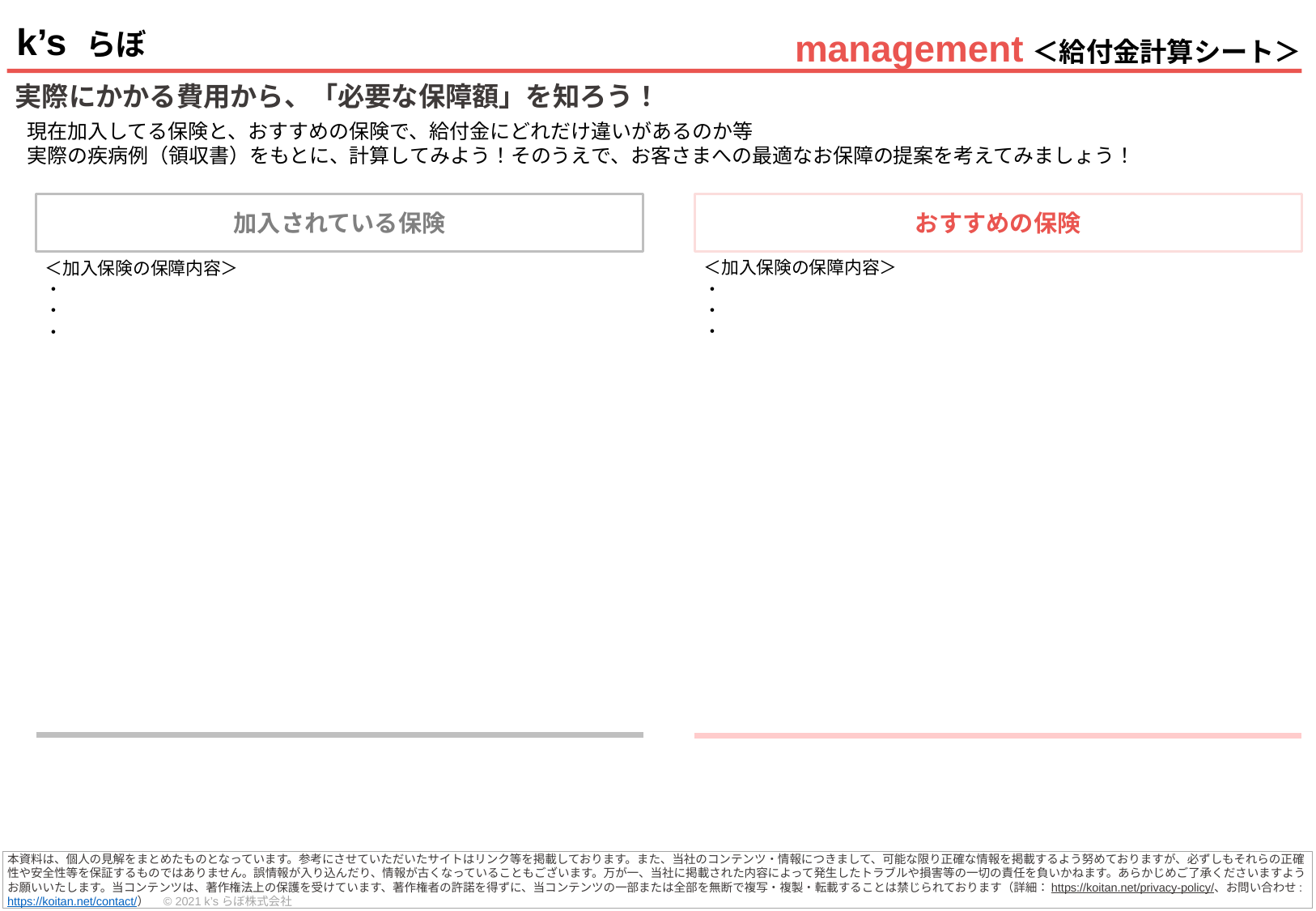

management＜給付金計算シート＞
実際にかかる費用から、「必要な保障額」を知ろう！
現在加入してる保険と、おすすめの保険で、給付金にどれだけ違いがあるのか等
実際の疾病例（領収書）をもとに、計算してみよう！そのうえで、お客さまへの最適なお保障の提案を考えてみましょう！
加入されている保険
おすすめの保険
＜加入保険の保障内容＞
・
・
・
＜加入保険の保障内容＞
・
・
・